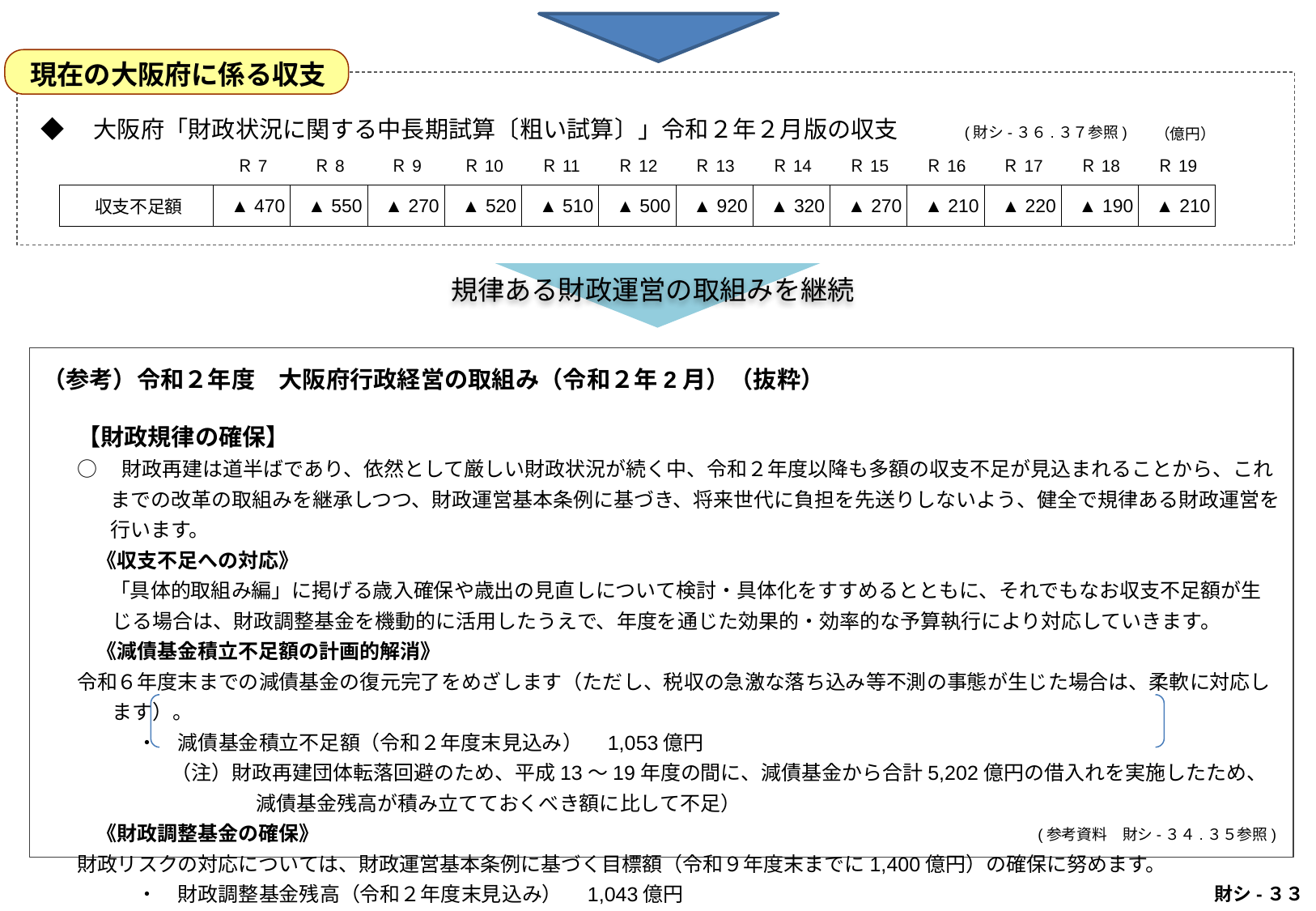

現在の大阪府に係る収支

◆　大阪府「財政状況に関する中長期試算〔粗い試算〕」令和２年２月版の収支　　　(財シ-３６.３７参照)
|  |  |  |  |  |  |  |  |  |  |  |  | （億円） |  |  |
| --- | --- | --- | --- | --- | --- | --- | --- | --- | --- | --- | --- | --- | --- | --- |
|  |  | Ｒ7 | Ｒ8 | Ｒ9 | Ｒ10 | Ｒ11 | Ｒ12 | Ｒ13 | Ｒ14 | Ｒ15 | Ｒ16 | Ｒ17 | Ｒ18 | Ｒ19 |
| 収支不足額 |  | ▲ 470 | ▲ 550 | ▲ 270 | ▲ 520 | ▲ 510 | ▲ 500 | ▲ 920 | ▲ 320 | ▲ 270 | ▲ 210 | ▲ 220 | ▲ 190 | ▲ 210 |

規律ある財政運営の取組みを継続

（参考）令和２年度　大阪府行政経営の取組み（令和２年2月）（抜粋）
【財政規律の確保】
○　財政再建は道半ばであり、依然として厳しい財政状況が続く中、令和２年度以降も多額の収支不足が見込まれることから、これまでの改革の取組みを継承しつつ、財政運営基本条例に基づき、将来世代に負担を先送りしないよう、健全で規律ある財政運営を行います。
　《収支不足への対応》
「具体的取組み編」に掲げる歳入確保や歳出の見直しについて検討・具体化をすすめるとともに、それでもなお収支不足額が生じる場合は、財政調整基金を機動的に活用したうえで、年度を通じた効果的・効率的な予算執行により対応していきます。
　《減債基金積立不足額の計画的解消》
令和６年度末までの減債基金の復元完了をめざします（ただし、税収の急激な落ち込み等不測の事態が生じた場合は、柔軟に対応します）。
　　　・　減債基金積立不足額（令和２年度末見込み）　1,053億円
　　　（注）財政再建団体転落回避のため、平成13～19年度の間に、減債基金から合計5,202億円の借入れを実施したため、
　　　　　　　 減債基金残高が積み立てておくべき額に比して不足）
　《財政調整基金の確保》
財政リスクの対応については、財政運営基本条例に基づく目標額（令和９年度末までに1,400億円）の確保に努めます。
　　　・　財政調整基金残高（令和２年度末見込み）　1,043億円

(参考資料　財シ-３４.３５参照)
 財シ-３３